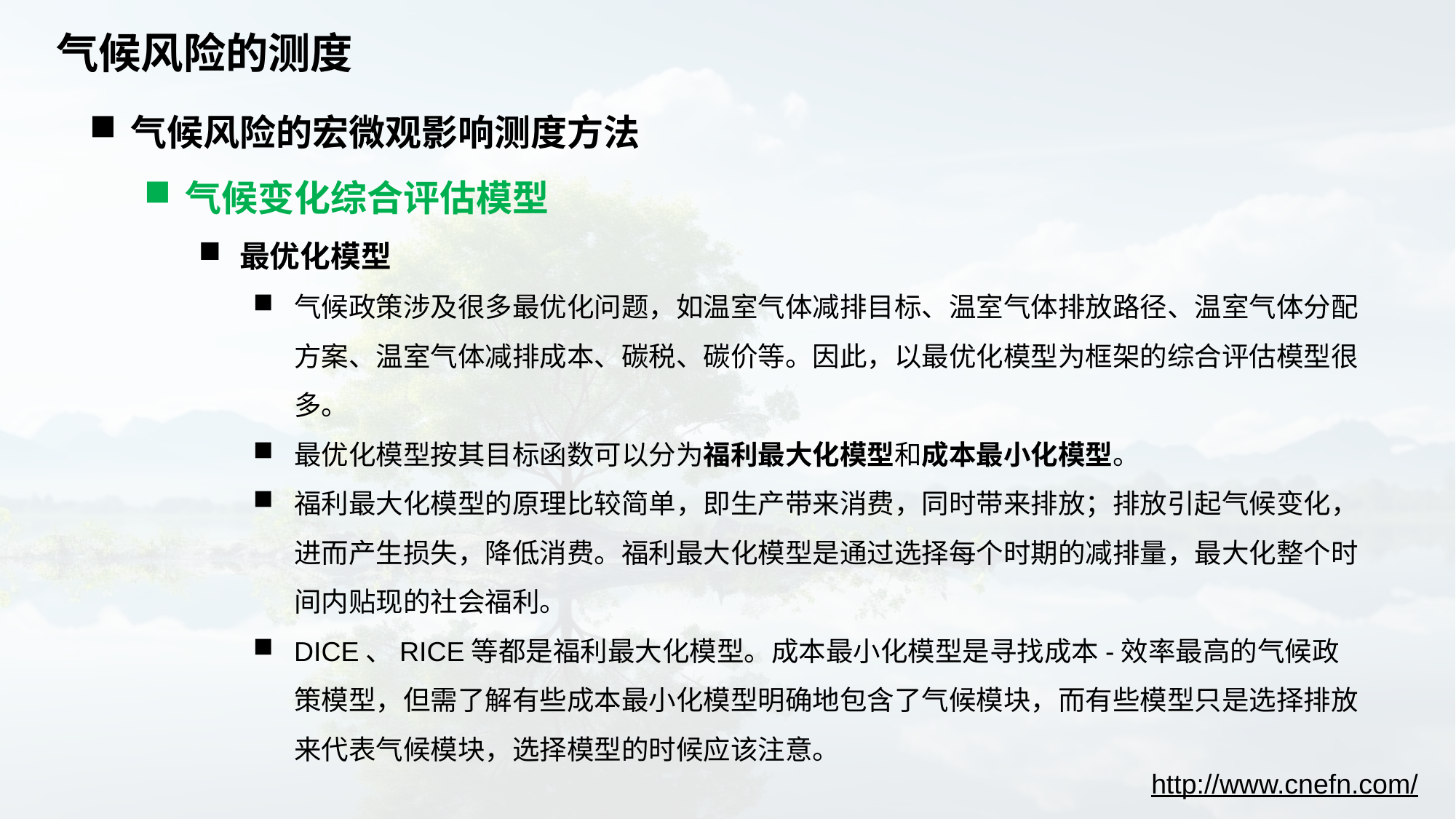

# 气候风险的测度
气候风险的宏微观影响测度方法
气候变化综合评估模型
最优化模型
气候政策涉及很多最优化问题，如温室气体减排目标、温室气体排放路径、温室气体分配方案、温室气体减排成本、碳税、碳价等。因此，以最优化模型为框架的综合评估模型很多。
最优化模型按其目标函数可以分为福利最大化模型和成本最小化模型。
福利最大化模型的原理比较简单，即生产带来消费，同时带来排放；排放引起气候变化，进而产生损失，降低消费。福利最大化模型是通过选择每个时期的减排量，最大化整个时间内贴现的社会福利。
DICE、RICE等都是福利最大化模型。成本最小化模型是寻找成本-效率最高的气候政策模型，但需了解有些成本最小化模型明确地包含了气候模块，而有些模型只是选择排放来代表气候模块，选择模型的时候应该注意。